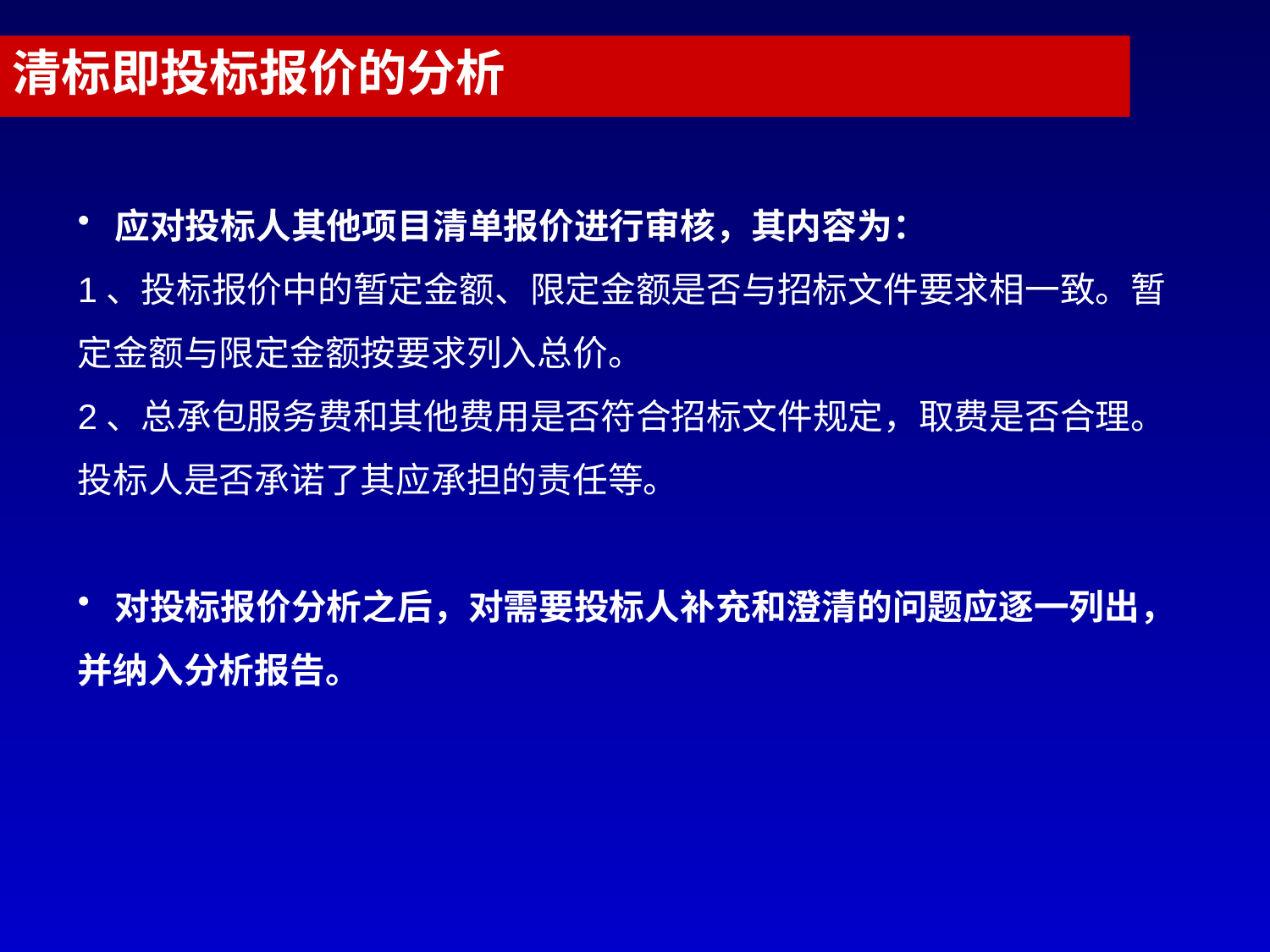

清标即投标报价的分析
  应对投标人其他项目清单报价进行审核，其内容为：
1、投标报价中的暂定金额、限定金额是否与招标文件要求相一致。暂定金额与限定金额按要求列入总价。
2、总承包服务费和其他费用是否符合招标文件规定，取费是否合理。投标人是否承诺了其应承担的责任等。

  对投标报价分析之后，对需要投标人补充和澄清的问题应逐一列出，并纳入分析报告。
61